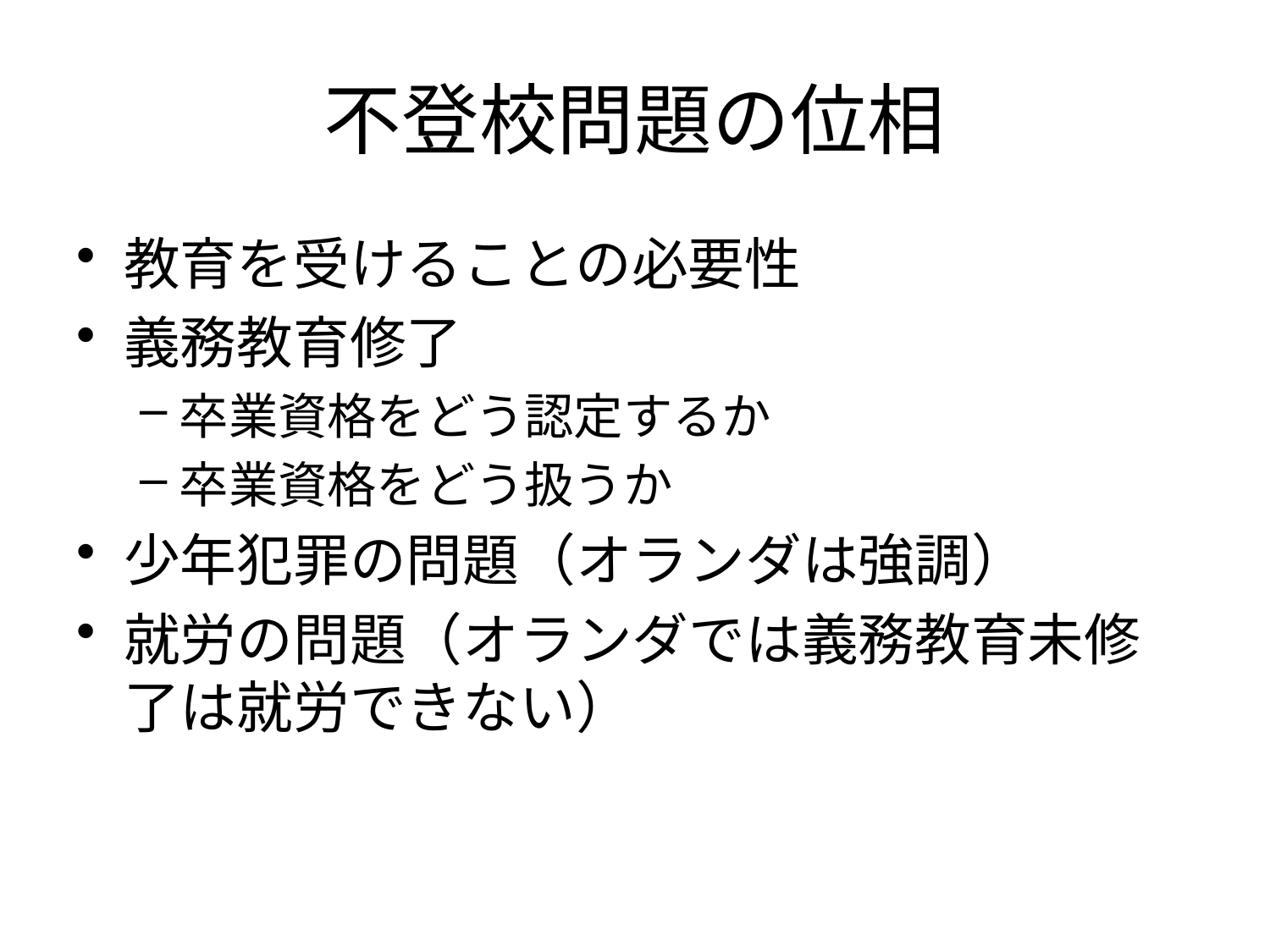

# 不登校問題の位相
教育を受けることの必要性
義務教育修了
卒業資格をどう認定するか
卒業資格をどう扱うか
少年犯罪の問題（オランダは強調）
就労の問題（オランダでは義務教育未修了は就労できない）